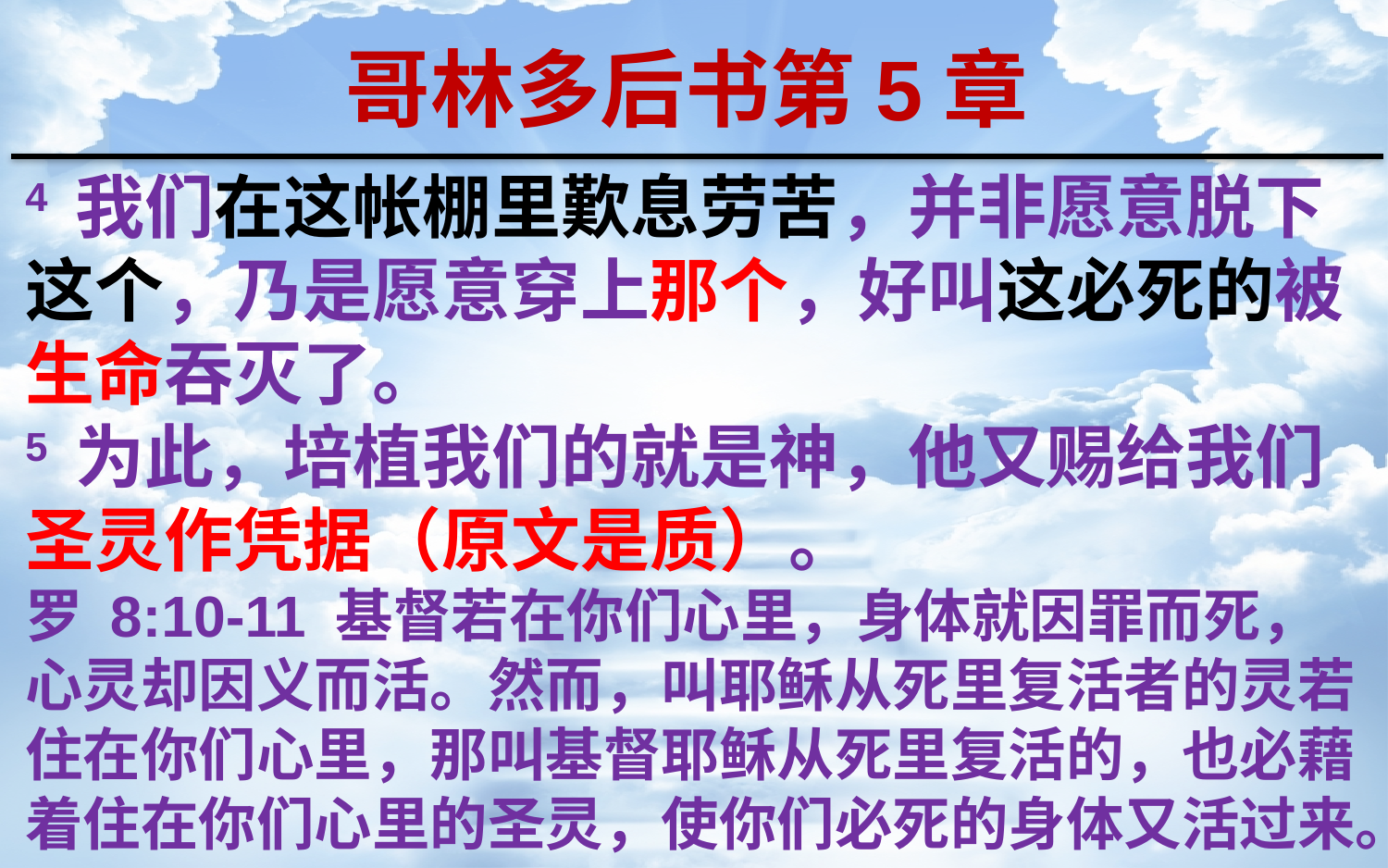

哥林多后书第5章
4 我们在这帐棚里歎息劳苦，并非愿意脱下这个，乃是愿意穿上那个，好叫这必死的被生命吞灭了。
5 为此，培植我们的就是神，他又赐给我们圣灵作凭据（原文是质）。
罗 8:10-11 基督若在你们心里，身体就因罪而死，心灵却因义而活。然而，叫耶稣从死里复活者的灵若住在你们心里，那叫基督耶稣从死里复活的，也必藉着住在你们心里的圣灵，使你们必死的身体又活过来。